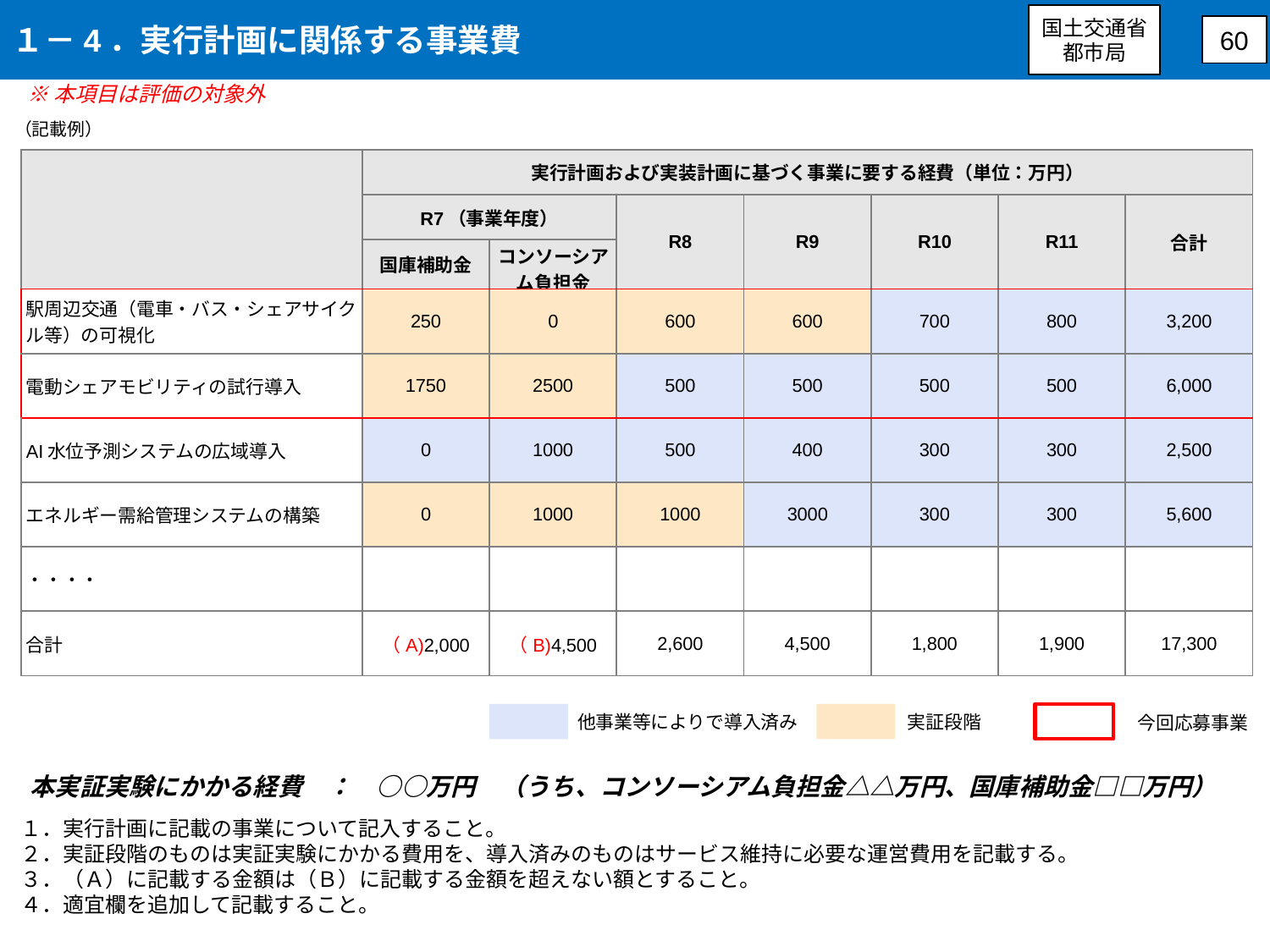

１－4．実行計画に関係する事業費
国土交通省
都市局
60
※本項目は評価の対象外
（記載例）
|  | 実行計画および実装計画に基づく事業に要する経費（単位：万円） | 事業に要する経費（単位：万円） |  |  |  |  |  |
| --- | --- | --- | --- | --- | --- | --- | --- |
|  | R7（事業年度） |  | R8 | R9 | R10 | R11 | 合計 |
| 取組内容 | 国庫補助金 | コンソーシアム負担金 | R7 | R8 | R9 | R10 |  |
| 駅周辺交通（電車・バス・シェアサイクル等）の可視化 | 250 | 0 | 600 | 600 | 700 | 800 | 3,200 |
| 電動シェアモビリティの試行導入 | 1750 | 2500 | 500 | 500 | 500 | 500 | 6,000 |
| AI水位予測システムの広域導入 | 0 | 1000 | 500 | 400 | 300 | 300 | 2,500 |
| エネルギー需給管理システムの構築 | 0 | 1000 | 1000 | 3000 | 300 | 300 | 5,600 |
| ・・・・ |  |  |  |  |  |  |  |
| 合計 | （A)2,000 | （B)4,500 | 2,600 | 4,500 | 1,800 | 1,900 | 17,300 |

他事業等によりで導入済み

実証段階

今回応募事業
　本実証実験にかかる経費　：　○○万円　（うち、コンソーシアム負担金△△万円、国庫補助金□□万円）
１．実行計画に記載の事業について記入すること。
２．実証段階のものは実証実験にかかる費用を、導入済みのものはサービス維持に必要な運営費用を記載する。
３．（Ａ）に記載する金額は（Ｂ）に記載する金額を超えない額とすること。
４．適宜欄を追加して記載すること。